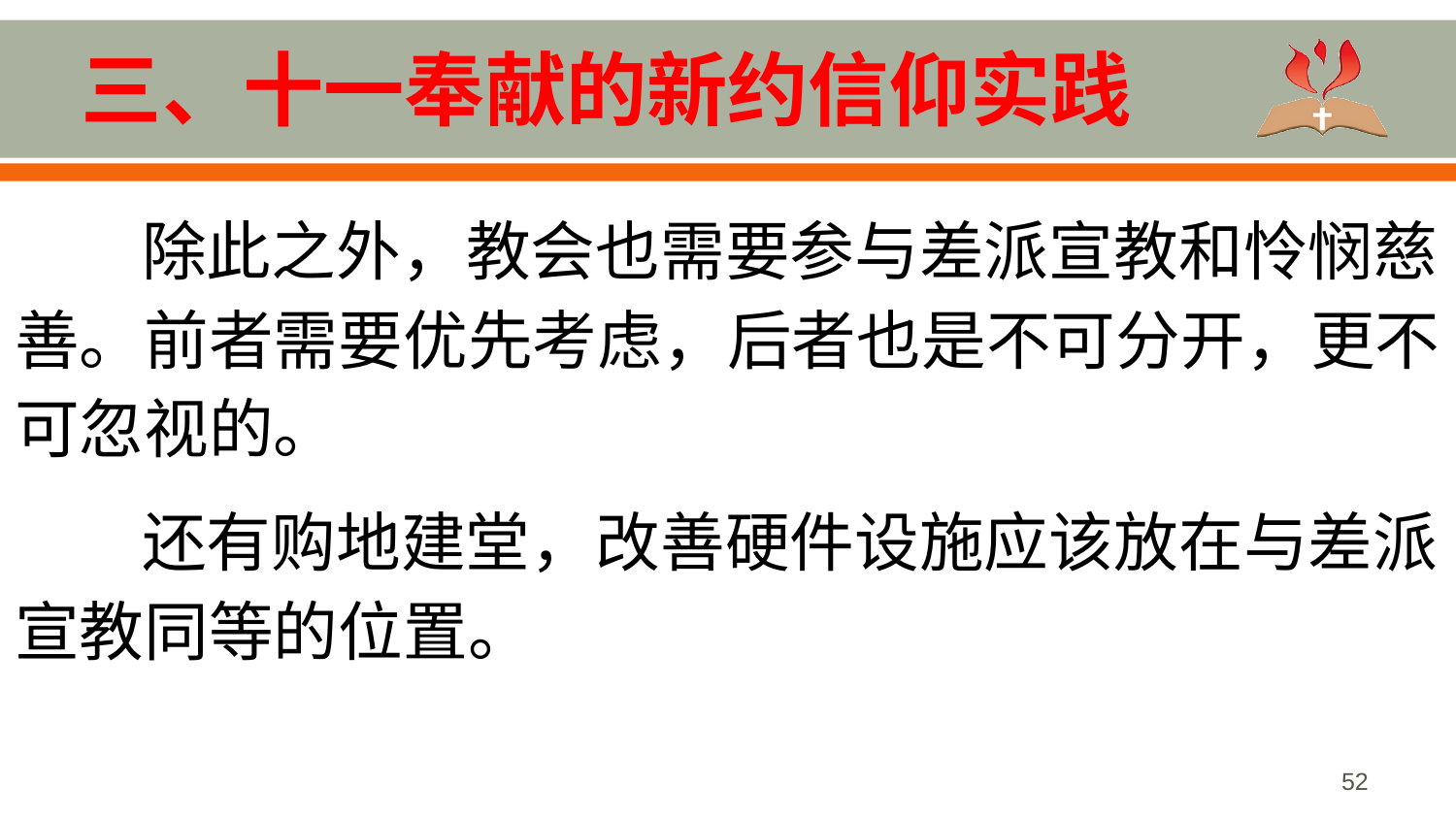

# 三、十一奉献的新约信仰实践
除此之外，教会也需要参与差派宣教和怜悯慈善。前者需要优先考虑，后者也是不可分开，更不可忽视的。
还有购地建堂，改善硬件设施应该放在与差派宣教同等的位置。
52